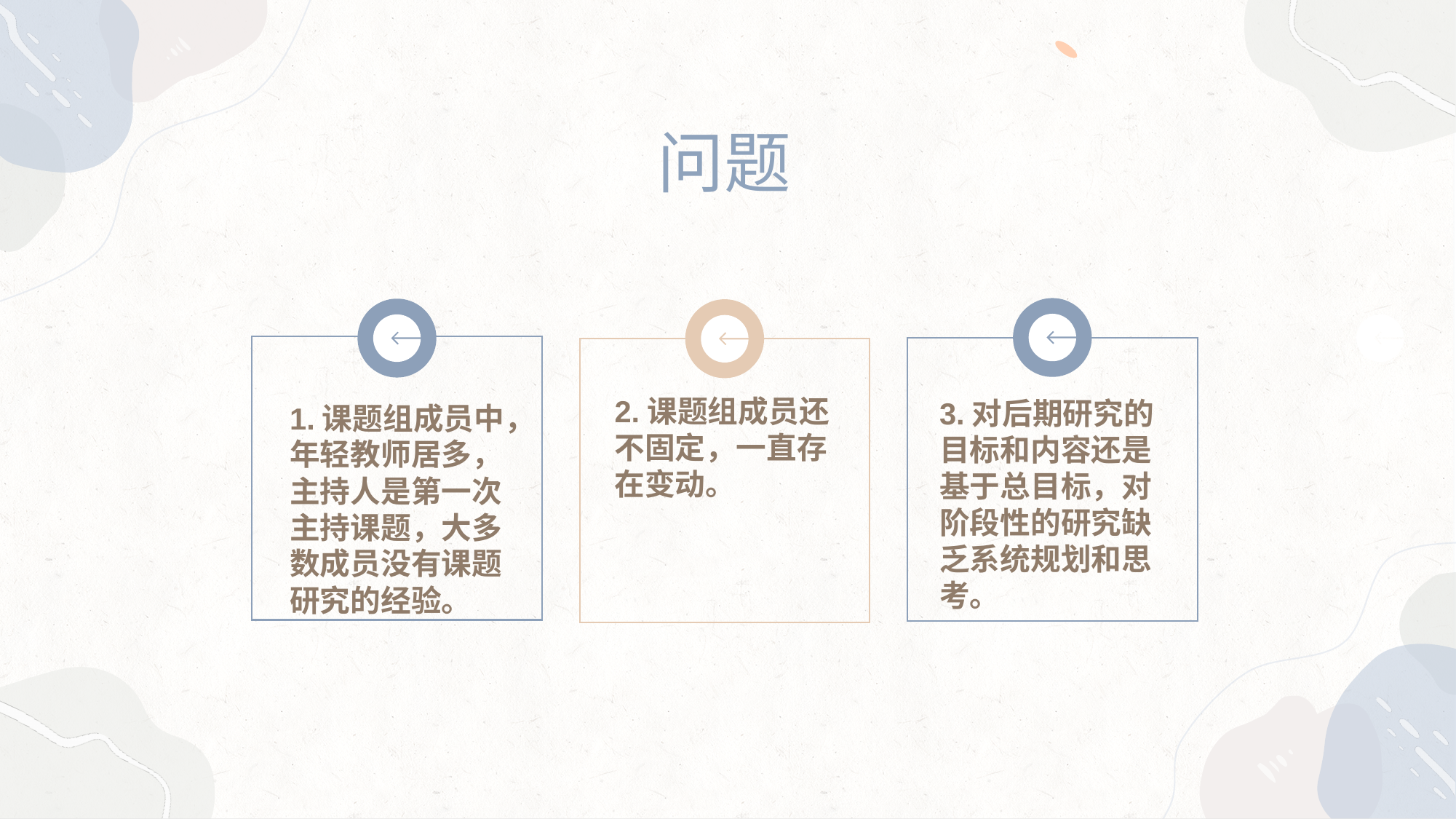

问题

2.课题组成员还不固定，一直存在变动。
3.对后期研究的目标和内容还是基于总目标，对阶段性的研究缺乏系统规划和思考。
1.课题组成员中，年轻教师居多，主持人是第一次主持课题，大多数成员没有课题研究的经验。